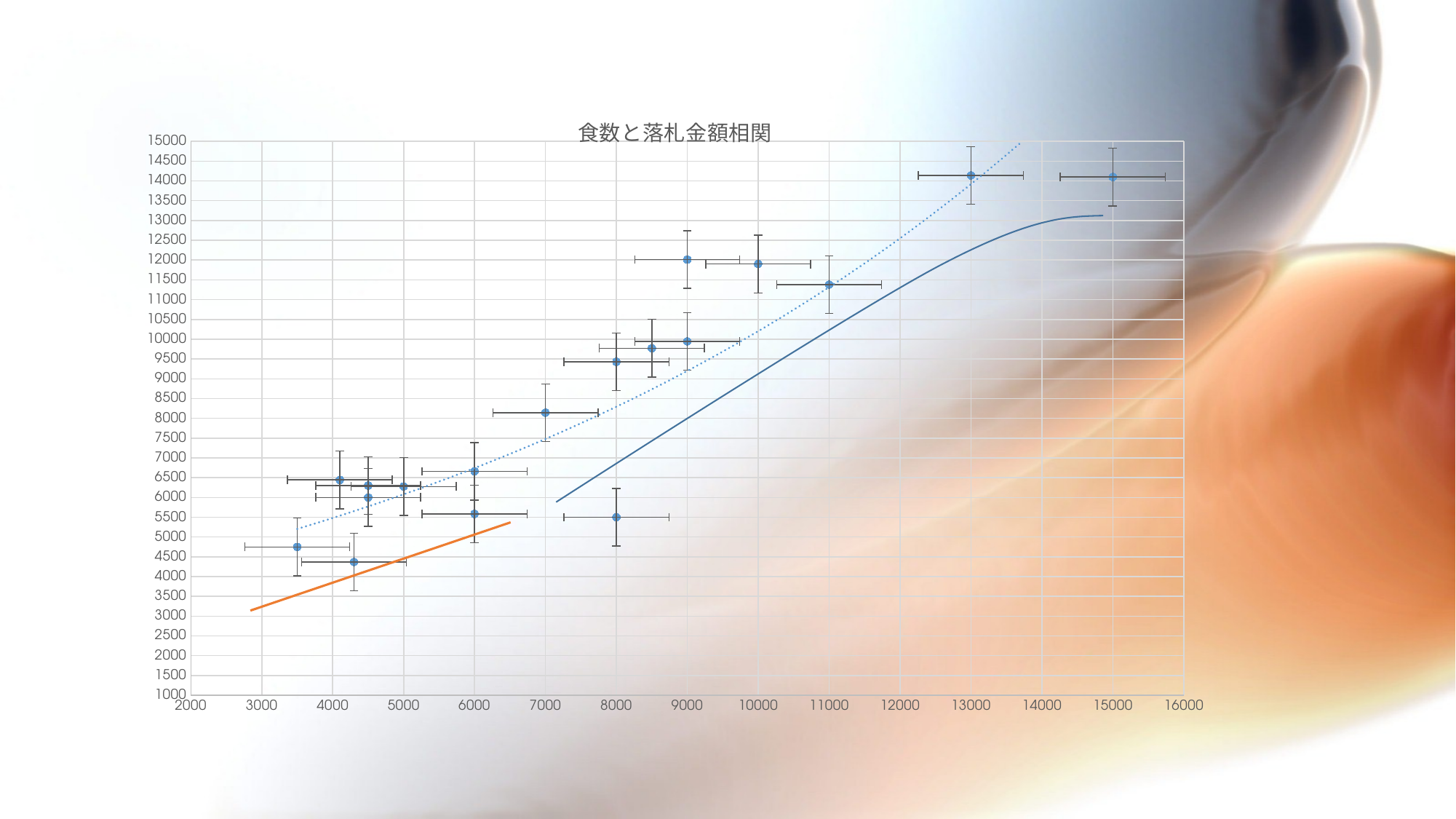

### Chart: 食数と落札金額相関

| Category | 金額 |
|---|---|